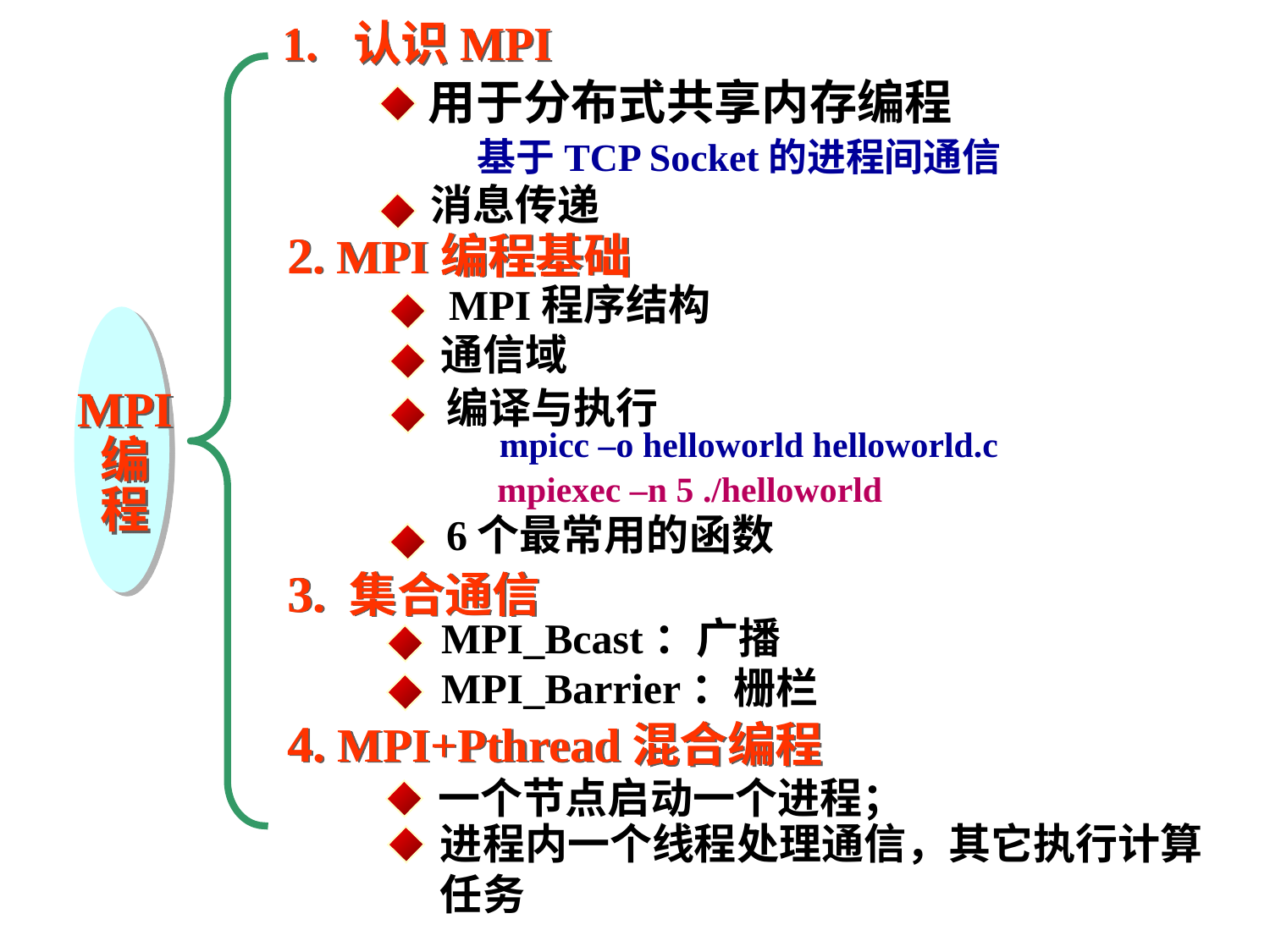

1.  认识MPI

用于分布式共享内存编程

基于TCP Socket的进程间通信
消息传递

2. MPI编程基础
MPI程序结构

MPI
编
程
通信域

编译与执行

mpicc –o helloworld helloworld.c
mpiexec –n 5 ./helloworld
6个最常用的函数

3. 集合通信
MPI_Bcast：广播

MPI_Barrier：栅栏

4. MPI+Pthread混合编程
一个节点启动一个进程；

进程内一个线程处理通信，其它执行计算任务